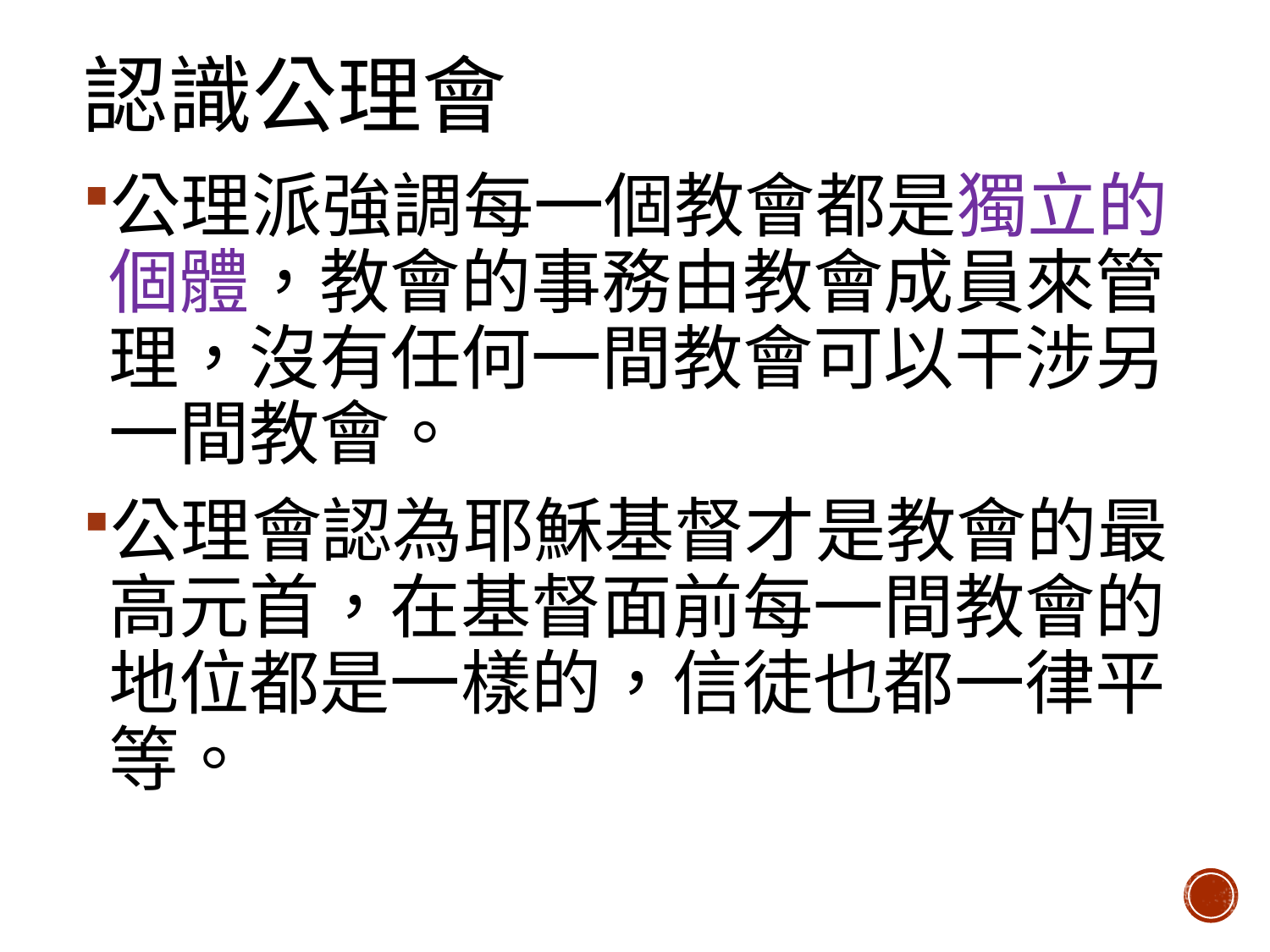

# 認識公理會
公理派強調每一個教會都是獨立的個體，教會的事務由教會成員來管理，沒有任何一間教會可以干涉另一間教會。
公理會認為耶穌基督才是教會的最高元首，在基督面前每一間教會的地位都是一樣的，信徒也都一律平等。